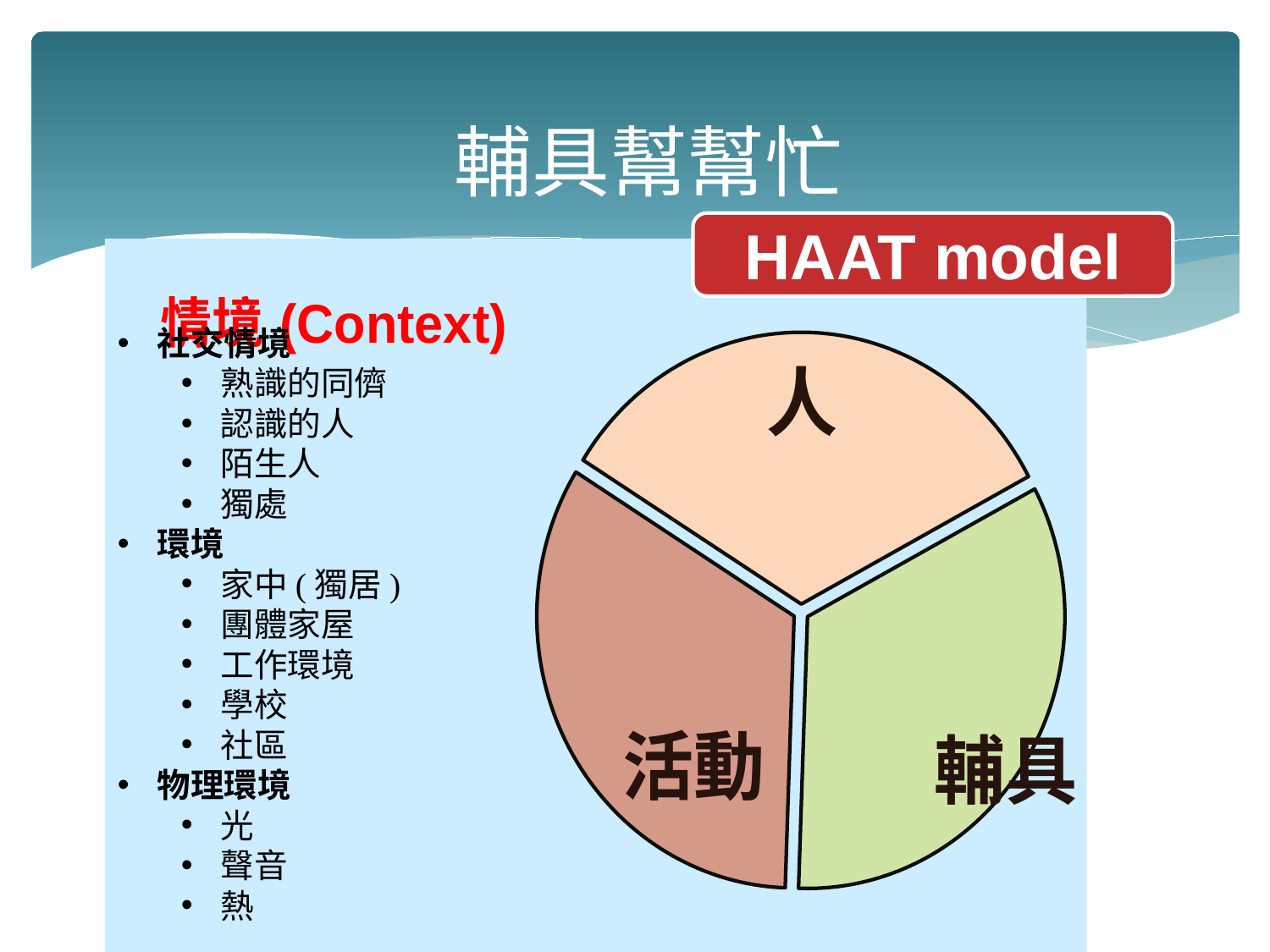

# 輔具幫幫忙
HAAT model

### Chart: 情境(Context)

| Category | 情境 |
|---|---|
| 人 | 33.0 |
| 活動 | 33.0 |
| 情境 | 33.0 |
社交情境
熟識的同儕
認識的人
陌生人
獨處
環境
家中(獨居)
團體家屋
工作環境
學校
社區
物理環境
光
聲音
熱